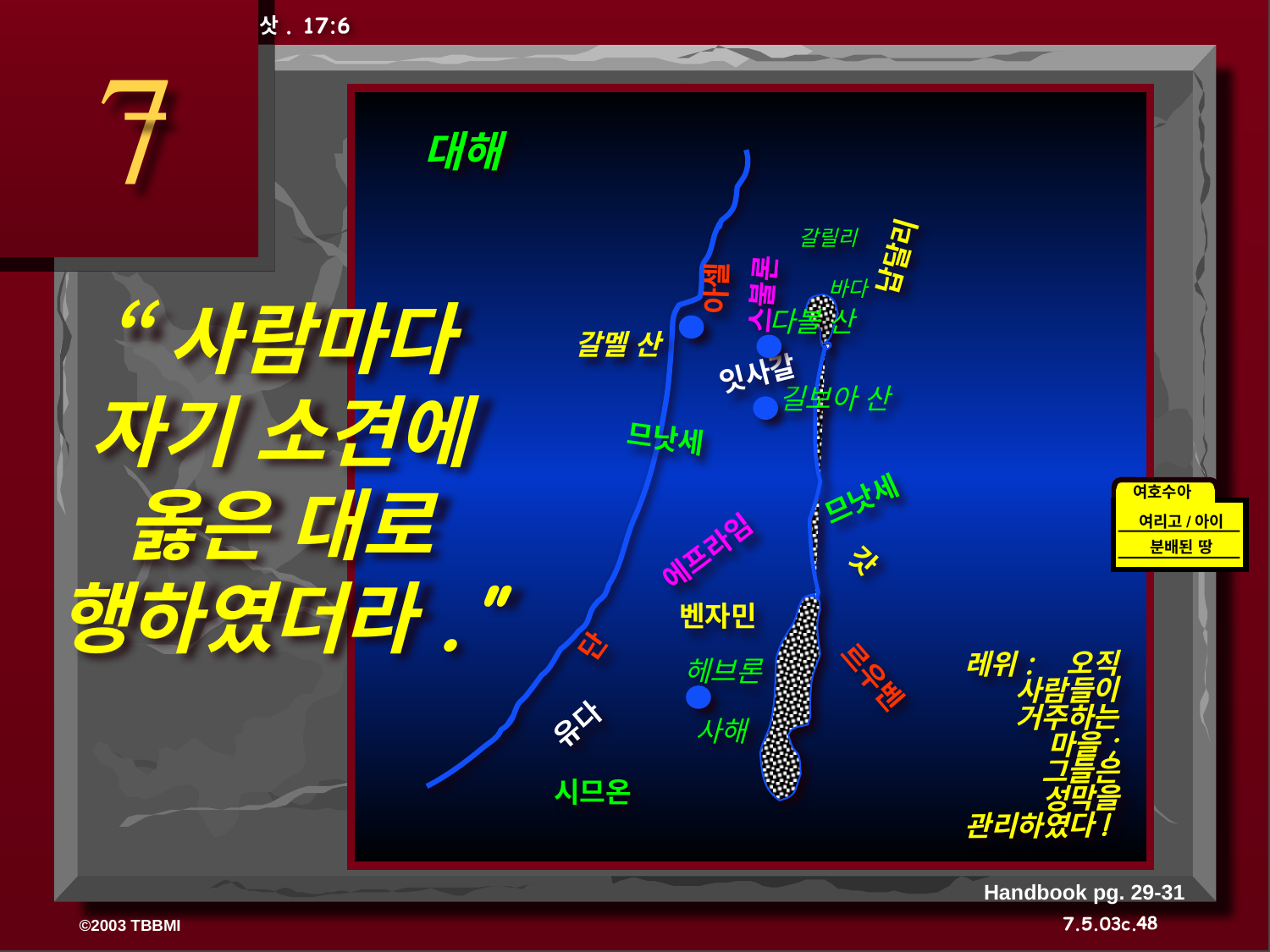

삿. 17:6

7

대해

납달리
아셀
스불론
갈릴리   	     바다
“사람마다 자기 소견에 옳은 대로 행하였더라.”

다볼 산

갈멜 산
잇사갈

길보아 산

므낫세
므낫세
여호수아

에프라임

여리고/아이
분배된 땅

단

벤자민
갓
레위:  오직 사람들이 거주하는 마을; 그들은 성막을 관리하였다!
헤브론
유다

르우벤
사해
시므온
Handbook pg. 29-31
48